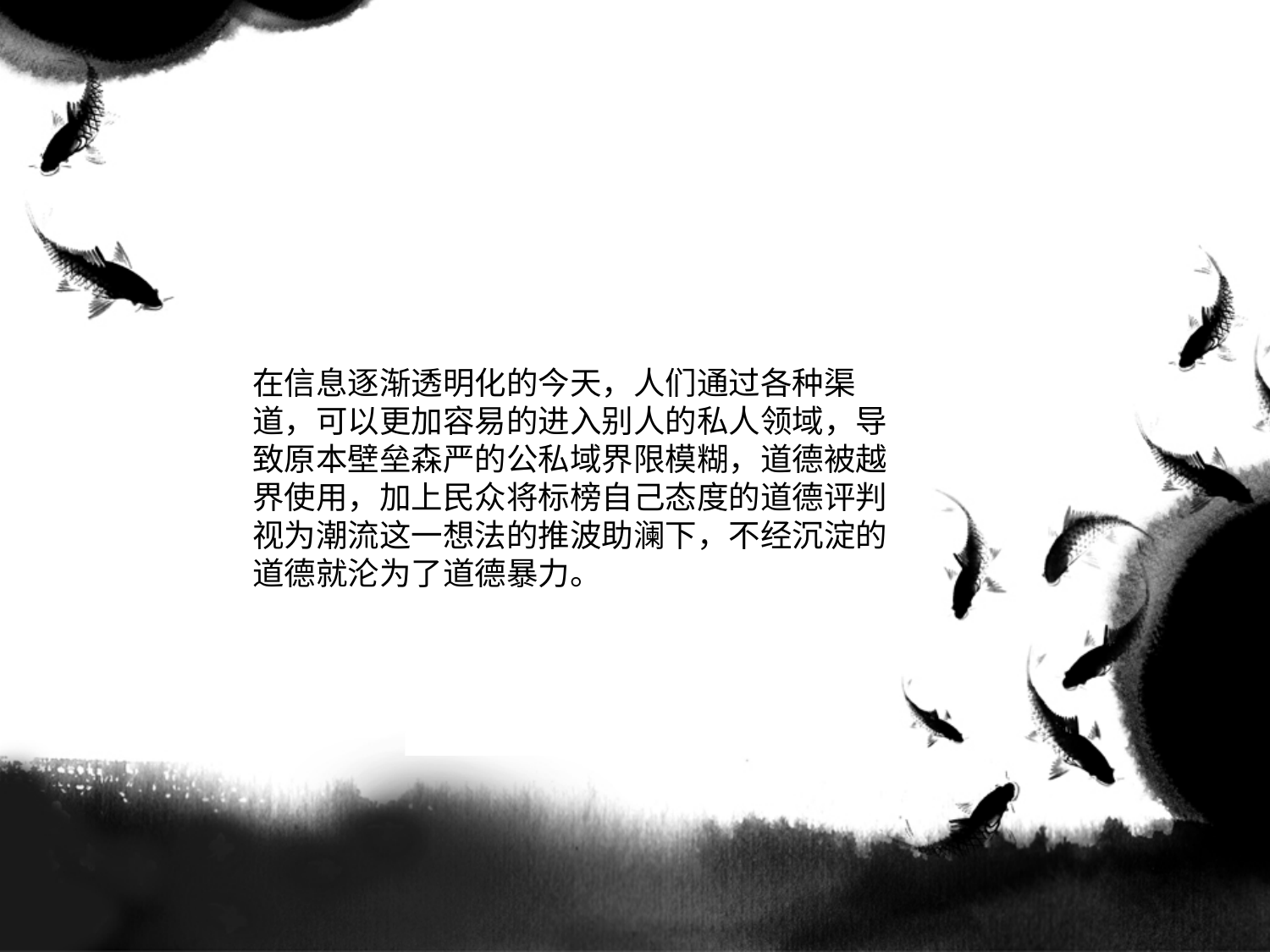

在信息逐渐透明化的今天，人们通过各种渠道，可以更加容易的进入别人的私人领域，导致原本壁垒森严的公私域界限模糊，道德被越界使用，加上民众将标榜自己态度的道德评判视为潮流这一想法的推波助澜下，不经沉淀的道德就沦为了道德暴力。